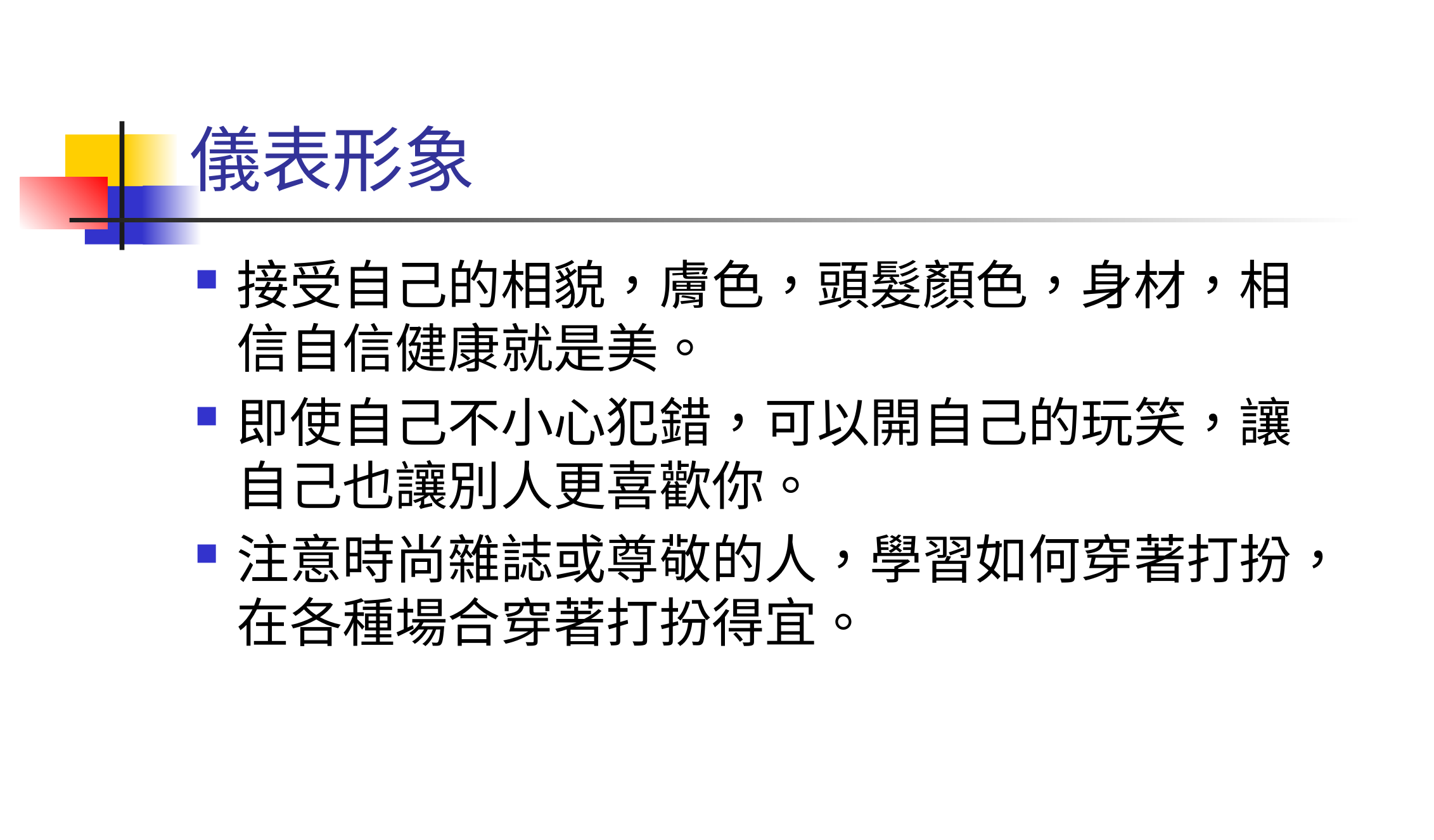

# 儀表形象
接受自己的相貌，膚色，頭髮顏色，身材，相信自信健康就是美。
即使自己不小心犯錯，可以開自己的玩笑，讓自己也讓別人更喜歡你。
注意時尚雜誌或尊敬的人，學習如何穿著打扮，在各種場合穿著打扮得宜。